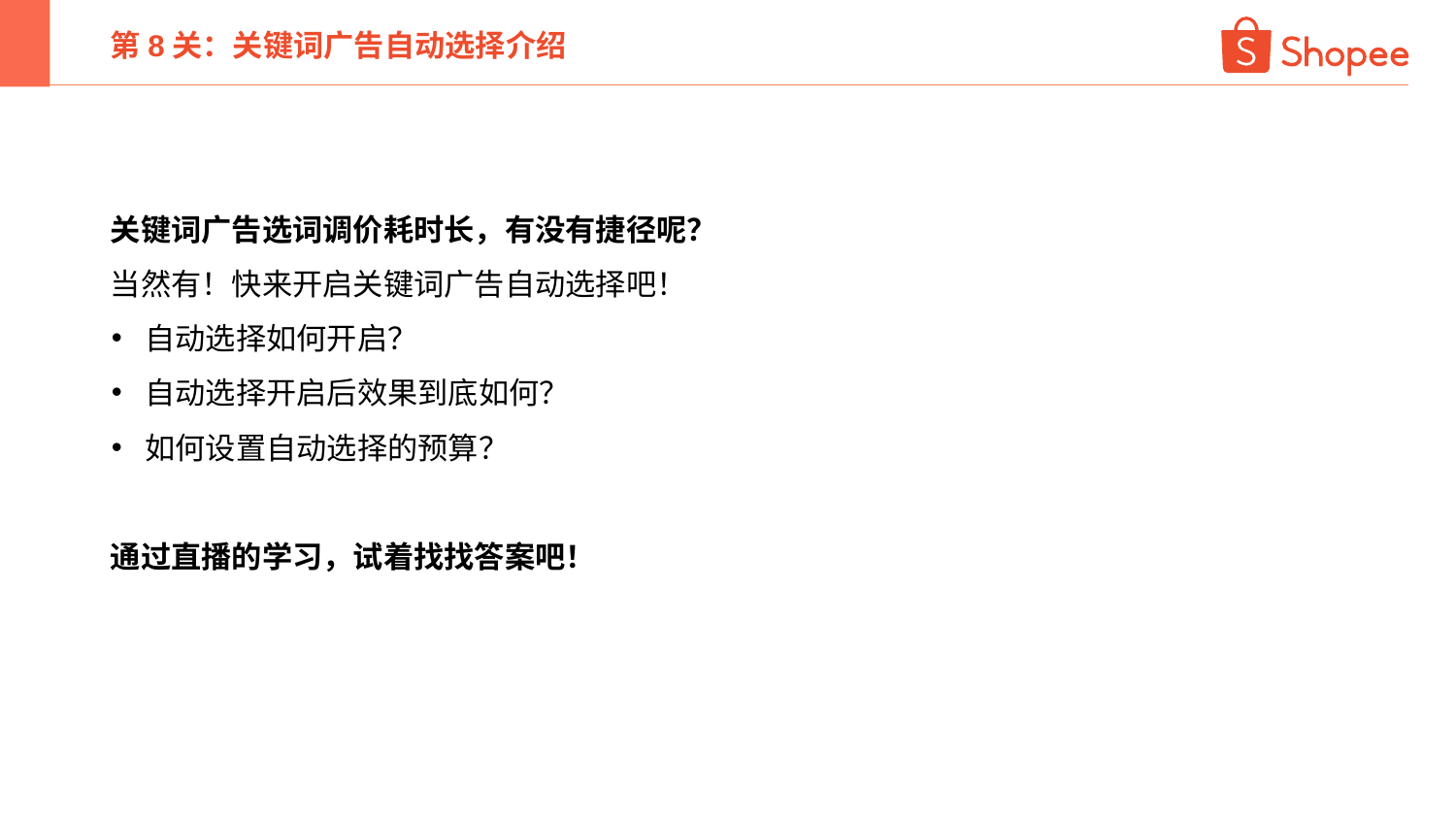

第8关：关键词广告自动选择介绍
关键词广告选词调价耗时长，有没有捷径呢？
当然有！快来开启关键词广告自动选择吧！
自动选择如何开启？
自动选择开启后效果到底如何？
如何设置自动选择的预算？

通过直播的学习，试着找找答案吧！

50